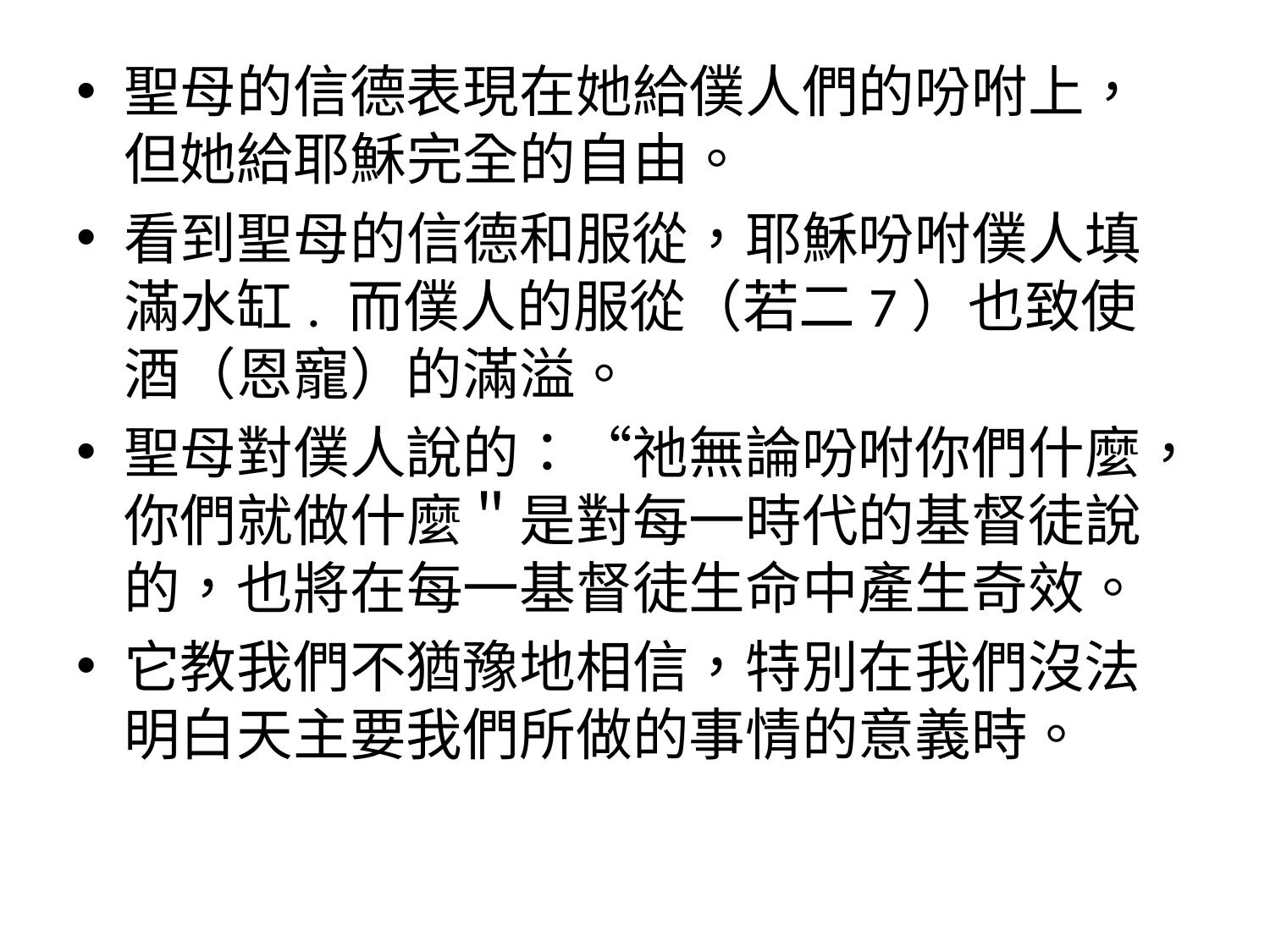

#
聖母的信德表現在她給僕人們的吩咐上，但她給耶穌完全的自由。
看到聖母的信德和服從，耶穌吩咐僕人填滿水缸. 而僕人的服從（若二7）也致使酒（恩寵）的滿溢。
聖母對僕人說的：“祂無論吩咐你們什麼，你們就做什麼＂是對每一時代的基督徒說的，也將在每一基督徒生命中產生奇效。
它教我們不猶豫地相信，特別在我們沒法明白天主要我們所做的事情的意義時。